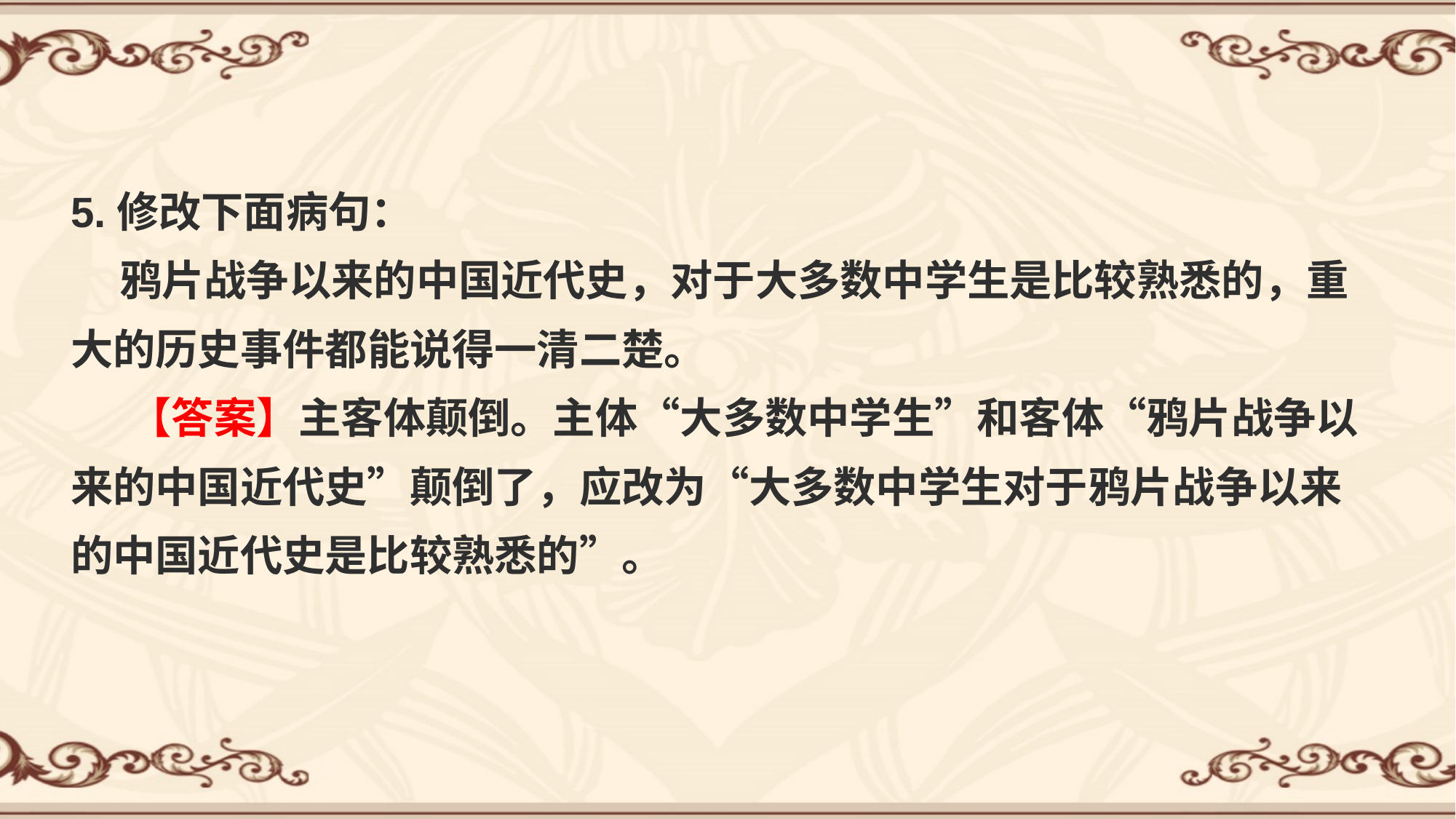

5.修改下面病句：
    鸦片战争以来的中国近代史，对于大多数中学生是比较熟悉的，重大的历史事件都能说得一清二楚。
     【答案】主客体颠倒。主体“大多数中学生”和客体“鸦片战争以来的中国近代史”颠倒了，应改为“大多数中学生对于鸦片战争以来的中国近代史是比较熟悉的”。